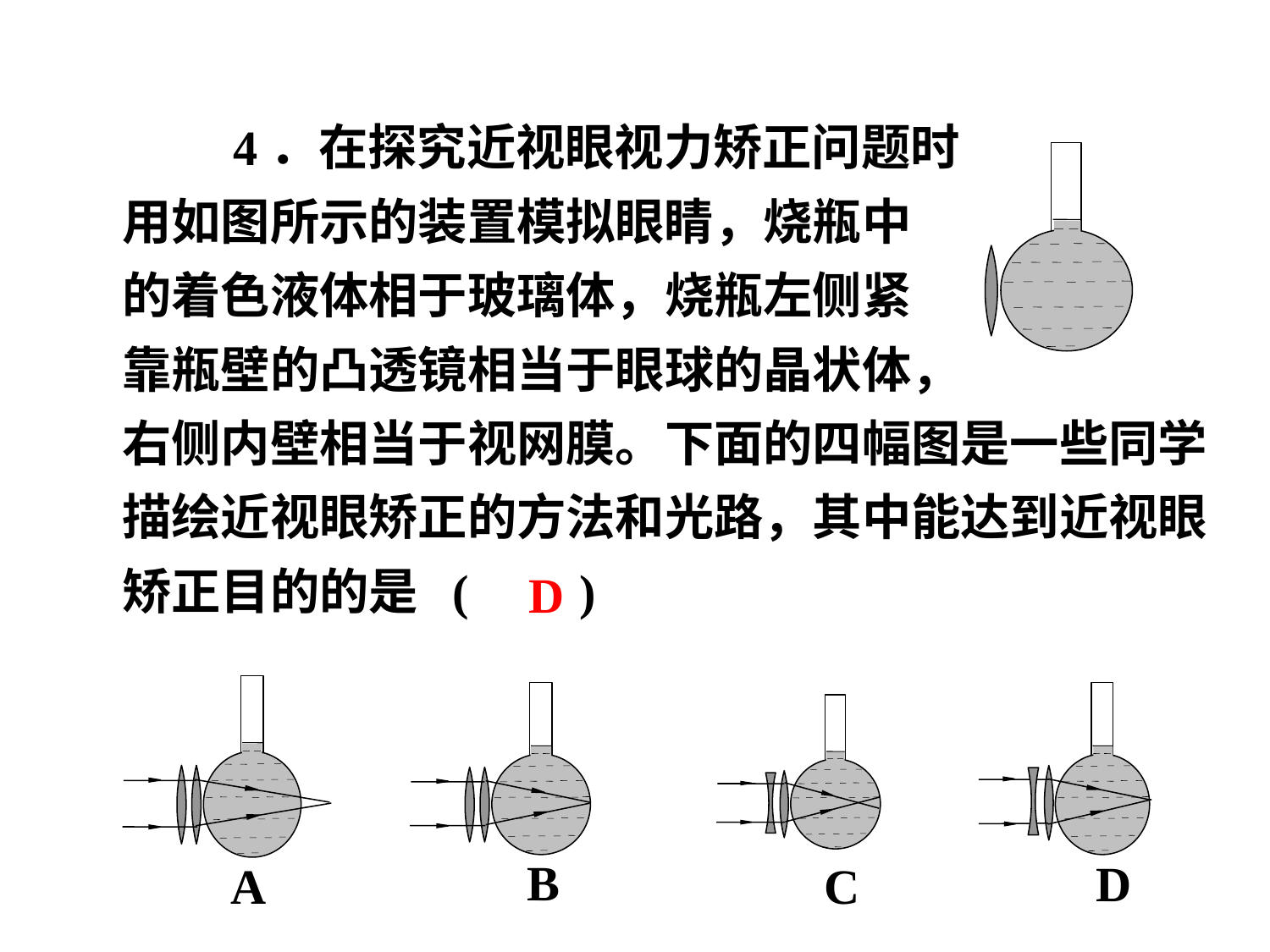

4．在探究近视眼视力矫正问题时
用如图所示的装置模拟眼睛，烧瓶中
的着色液体相于玻璃体，烧瓶左侧紧
靠瓶壁的凸透镜相当于眼球的晶状体，
右侧内壁相当于视网膜。下面的四幅图是一些同学描绘近视眼矫正的方法和光路，其中能达到近视眼矫正目的的是  (         )

D

A

B

D

C